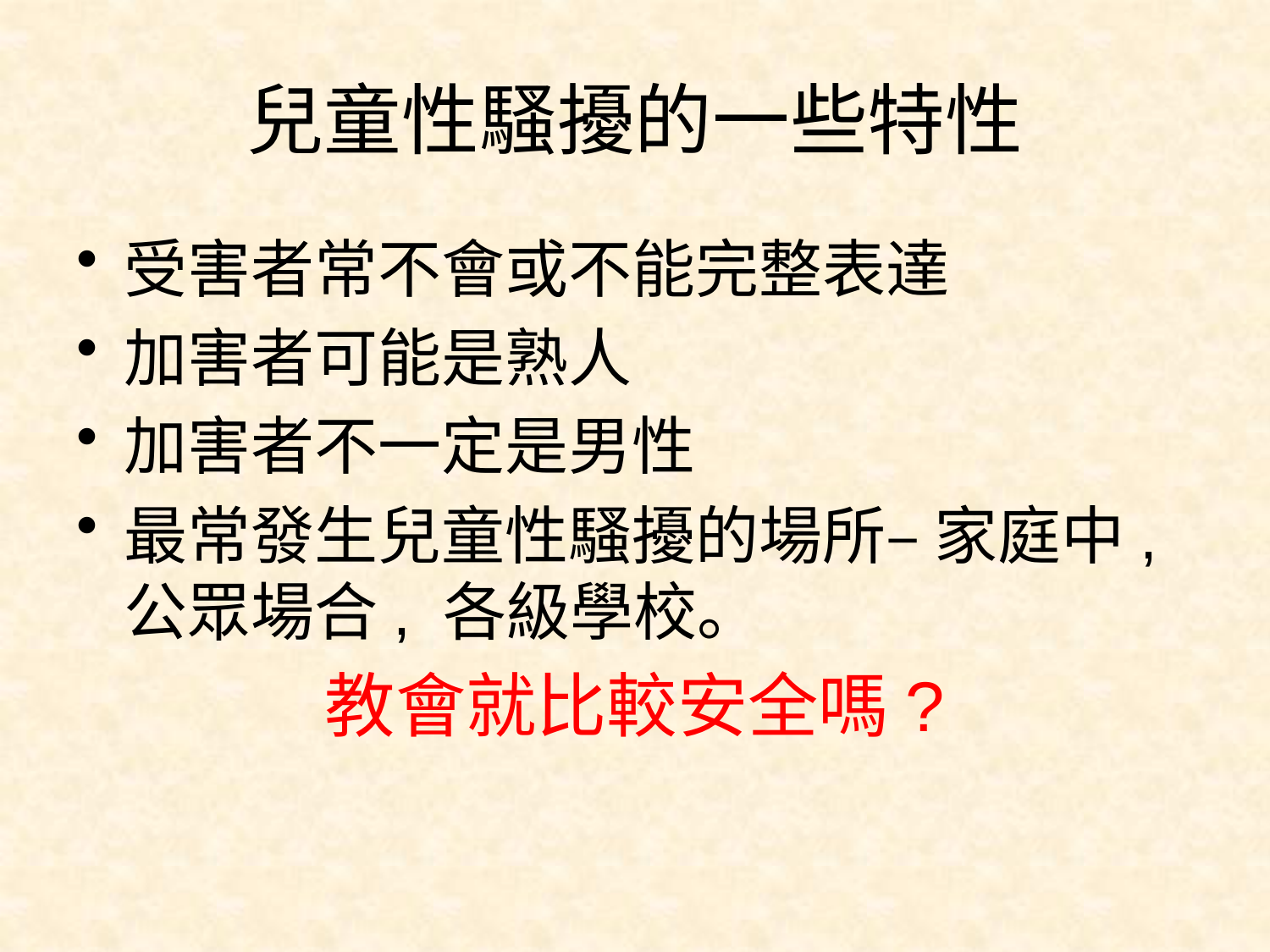

# 兒童性騷擾的一些特性
受害者常不會或不能完整表達
加害者可能是熟人
加害者不一定是男性
最常發生兒童性騷擾的場所– 家庭中,公眾場合, 各級學校。
教會就比較安全嗎?